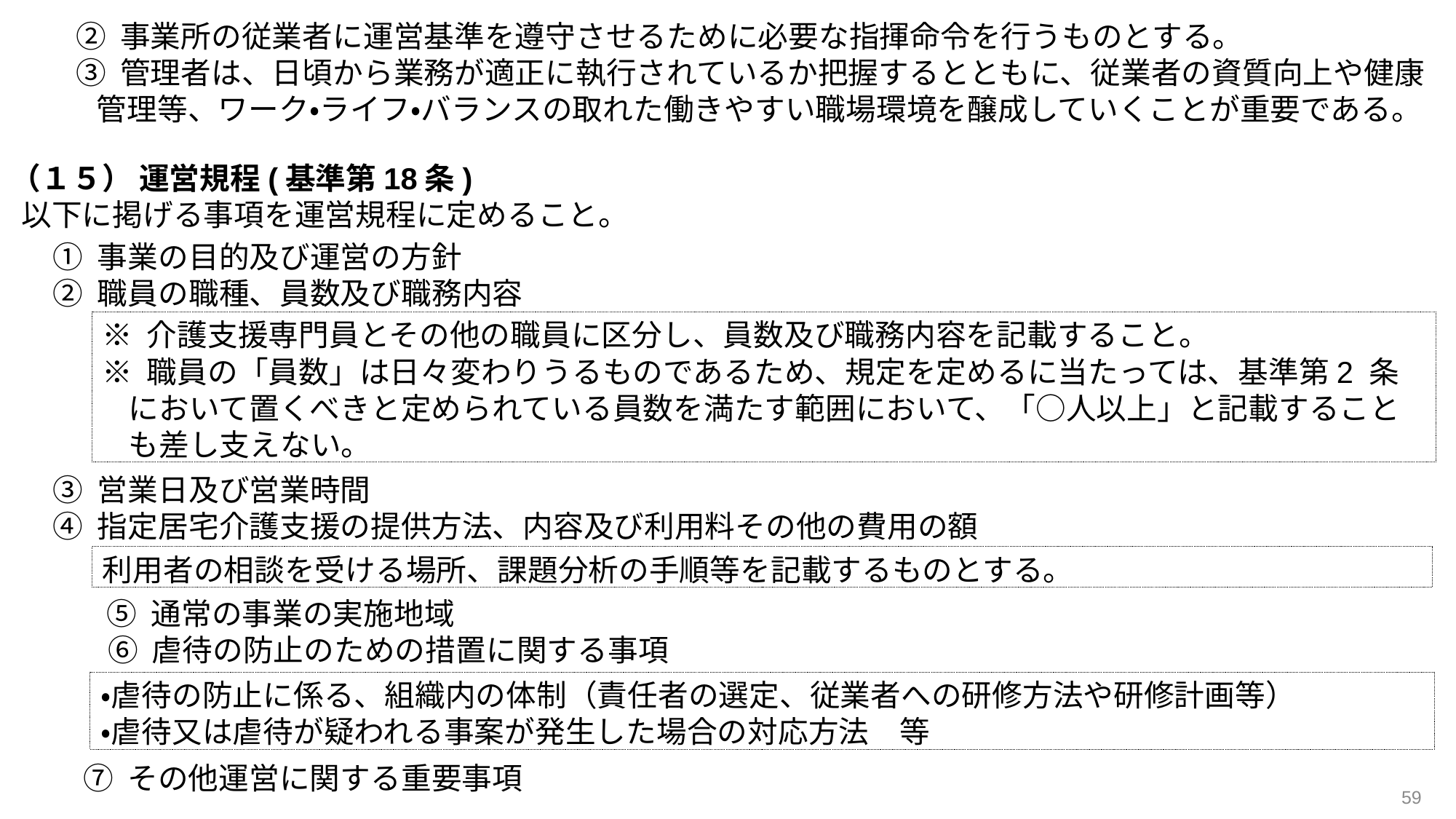

② 事業所の従業者に運営基準を遵守させるために必要な指揮命令を行うものとする。
③ 管理者は、日頃から業務が適正に執行されているか把握するとともに、従業者の資質向上や健康管理等、ワーク・ライフ・バランスの取れた働きやすい職場環境を醸成していくことが重要である。

（１５） 運営規程(基準第18条)
以下に掲げる事項を運営規程に定めること。

① 事業の目的及び運営の方針
② 職員の職種、員数及び職務内容

③ 営業日及び営業時間
④ 指定居宅介護支援の提供方法、内容及び利用料その他の費用の額

⑤ 通常の事業の実施地域
⑥ 虐待の防止のための措置に関する事項

⑦ その他運営に関する重要事項
※ 介護支援専門員とその他の職員に区分し、員数及び職務内容を記載すること。
※ 職員の「員数」は日々変わりうるものであるため、規定を定めるに当たっては、基準第2 条において置くべきと定められている員数を満たす範囲において、「○人以上」と記載することも差し支えない。
利用者の相談を受ける場所、課題分析の手順等を記載するものとする。
・虐待の防止に係る、組織内の体制（責任者の選定、従業者への研修方法や研修計画等）
・虐待又は虐待が疑われる事案が発生した場合の対応方法　等
59